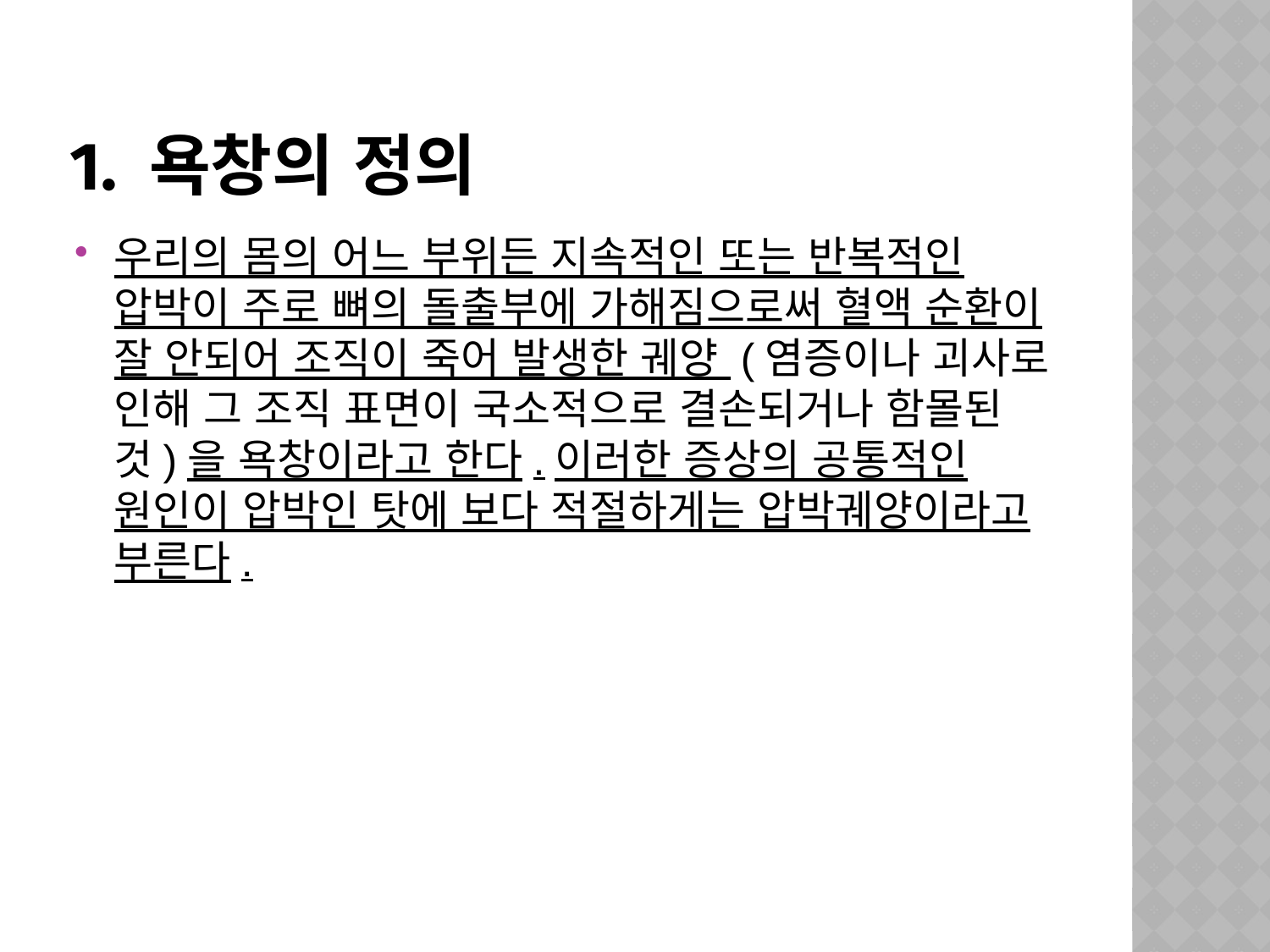

# 1. 욕창의 정의
우리의 몸의 어느 부위든 지속적인 또는 반복적인 압박이 주로 뼈의 돌출부에 가해짐으로써 혈액 순환이 잘 안되어 조직이 죽어 발생한 궤양 (염증이나 괴사로 인해 그 조직 표면이 국소적으로 결손되거나 함몰된 것)을 욕창이라고 한다.이러한 증상의 공통적인 원인이 압박인 탓에 보다 적절하게는 압박궤양이라고 부른다.